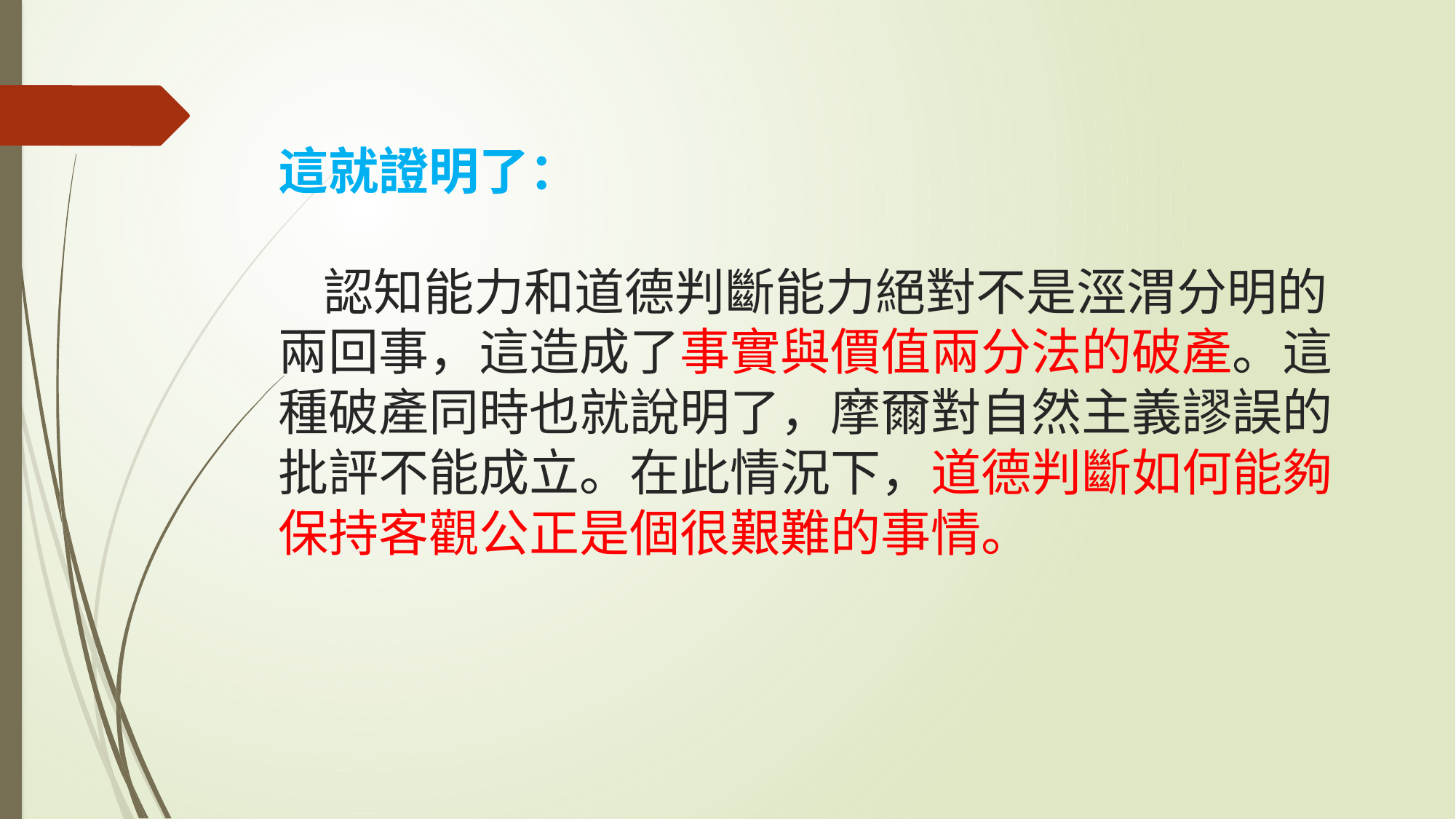

# 這就證明了： 認知能力和道德判斷能力絕對不是涇渭分明的兩回事，這造成了事實與價值兩分法的破產。這種破產同時也就說明了，摩爾對自然主義謬誤的批評不能成立。在此情況下，道德判斷如何能夠保持客觀公正是個很艱難的事情。